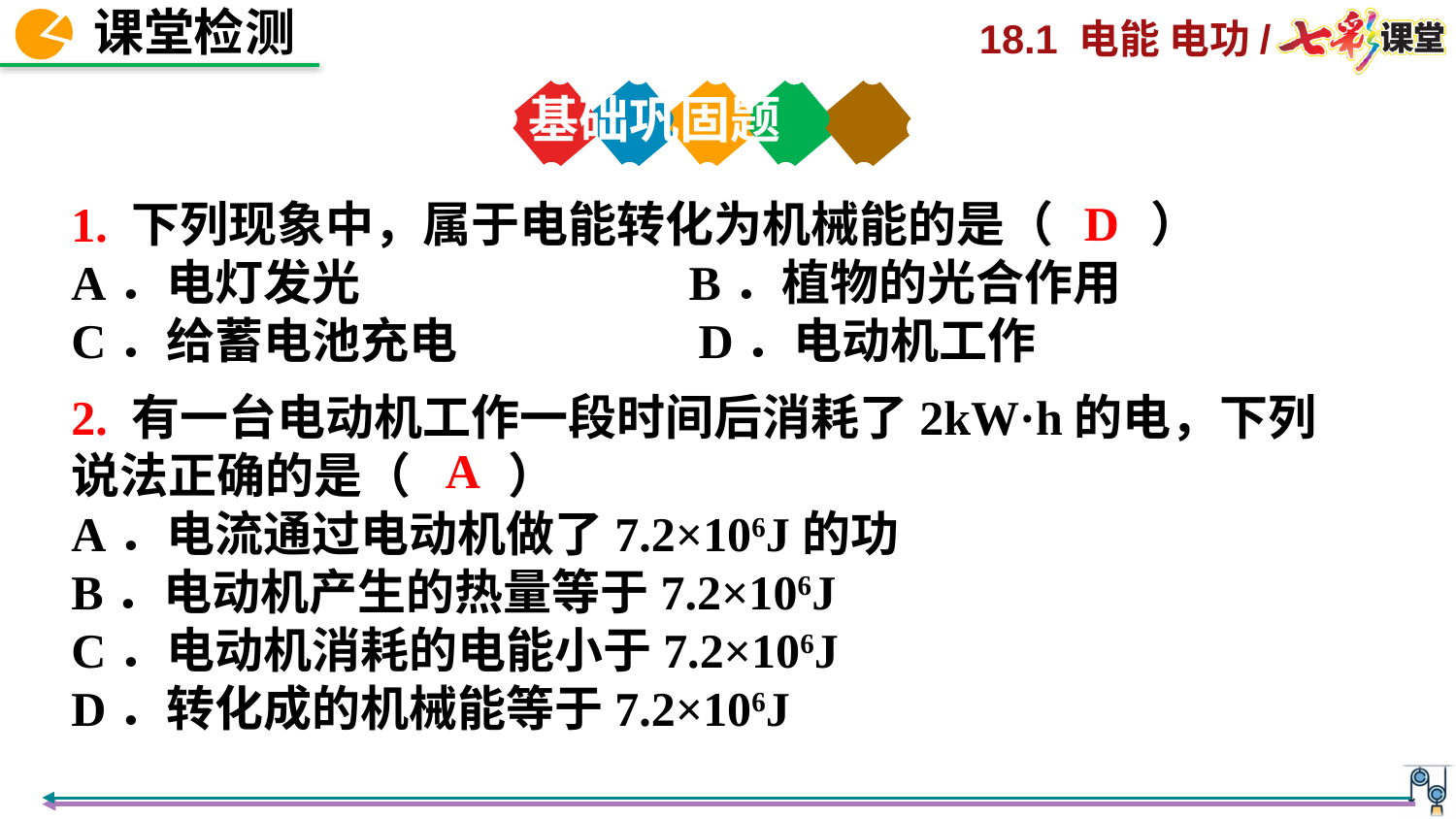

基础巩固题

D
1. 下列现象中，属于电能转化为机械能的是（　　）
A．电灯发光                             B．植物的光合作用
C．给蓄电池充电                     D．电动机工作
2. 有一台电动机工作一段时间后消耗了2kW·h的电，下列说法正确的是（　　）
A．电流通过电动机做了7.2×106J的功
B．电动机产生的热量等于7.2×106J
C．电动机消耗的电能小于7.2×106J
D．转化成的机械能等于7.2×106J
A